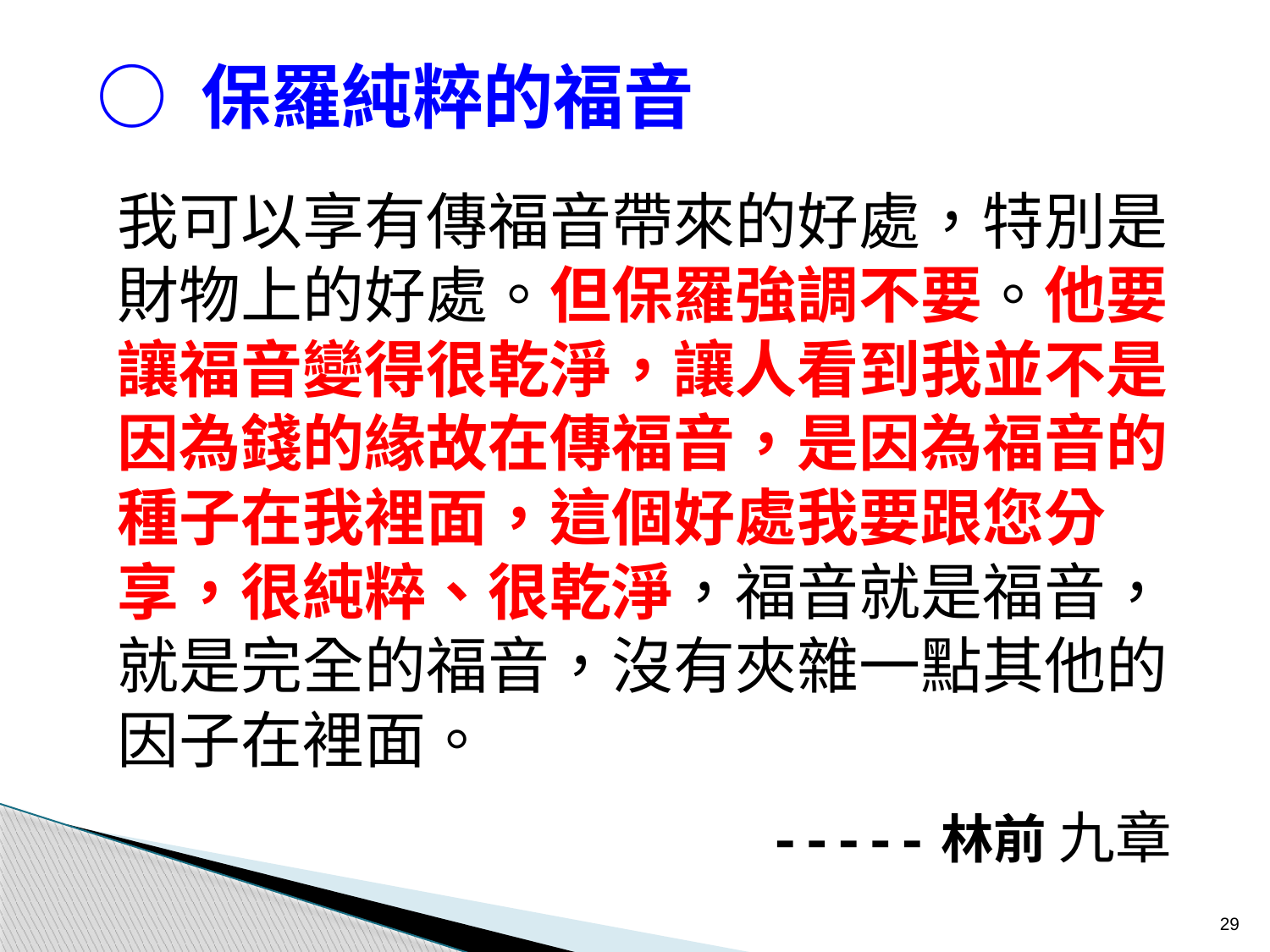

○ 保羅純粹的福音
我可以享有傳福音帶來的好處，特別是財物上的好處。但保羅強調不要。他要讓福音變得很乾淨，讓人看到我並不是因為錢的緣故在傳福音，是因為福音的種子在我裡面，這個好處我要跟您分享，很純粹、很乾淨，福音就是福音，就是完全的福音，沒有夾雜一點其他的因子在裡面。
-----林前 九章
29